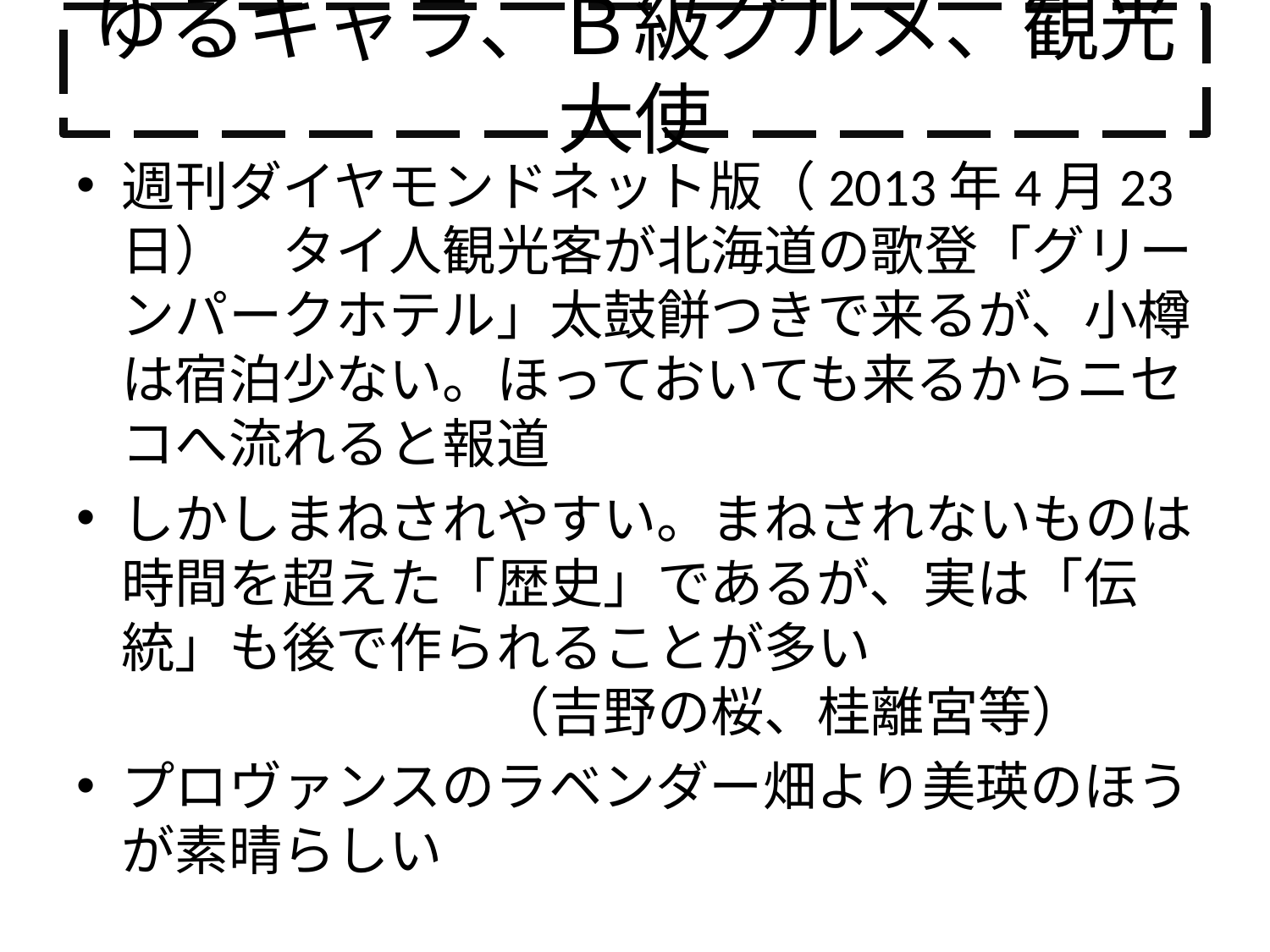

# ゆるキャラ、Ｂ級グルメ、観光大使
週刊ダイヤモンドネット版（2013年4月23日）　タイ人観光客が北海道の歌登「グリーンパークホテル」太鼓餅つきで来るが、小樽は宿泊少ない。ほっておいても来るからニセコへ流れると報道
しかしまねされやすい。まねされないものは時間を超えた「歴史」であるが、実は「伝統」も後で作られることが多い　　　　　　　　　　　　　（吉野の桜、桂離宮等）
プロヴァンスのラベンダー畑より美瑛のほうが素晴らしい